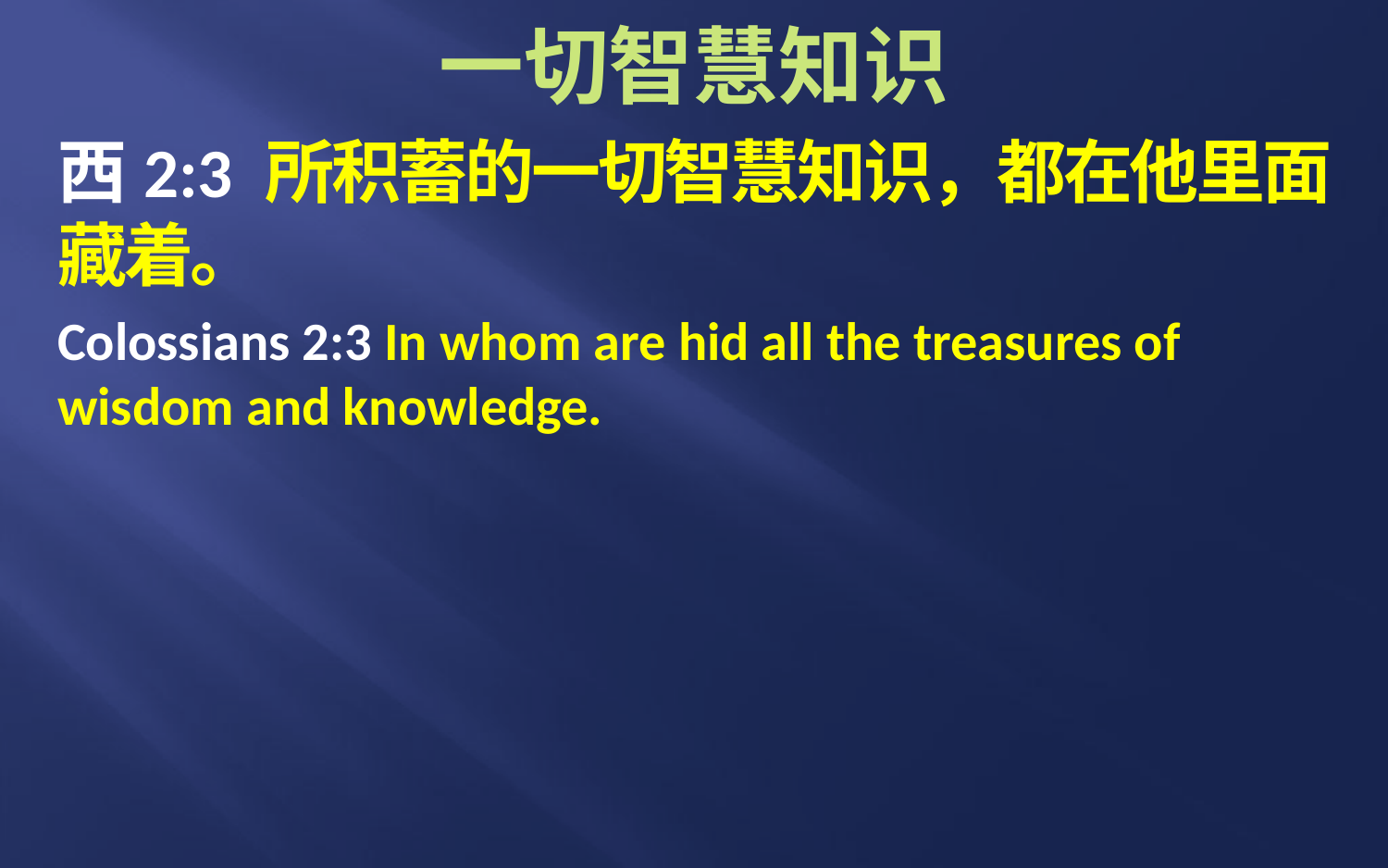

# 一切智慧知识
西2:3 所积蓄的一切智慧知识，都在他里面藏着。
Colossians 2:3 In whom are hid all the treasures of wisdom and knowledge.